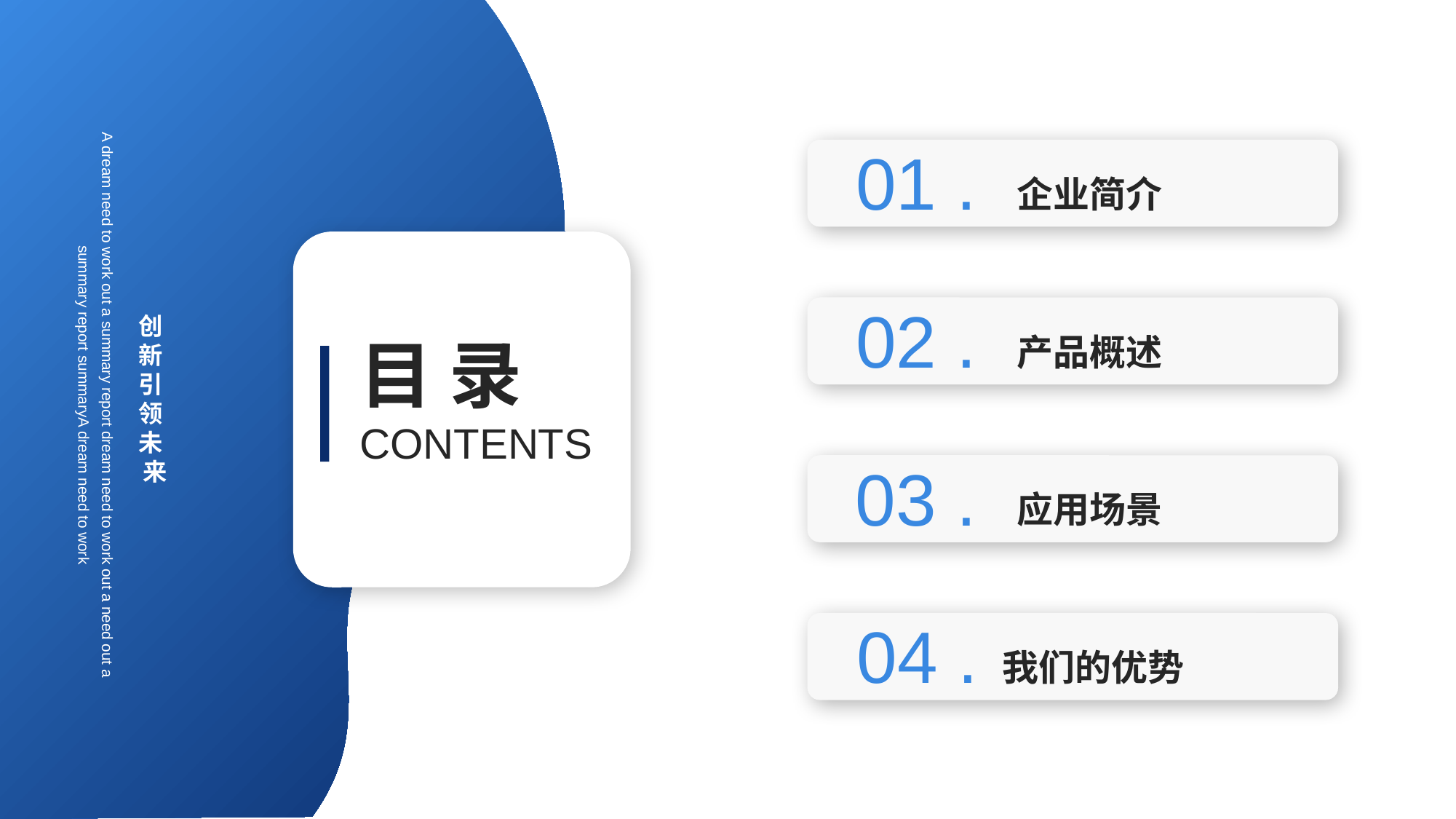

01 .

企业简介

02 .

产品概述

创新引领未来
目 录
CONTENTS

A dream need to work out a summary report dream need to work out a need out a summary report summaryA dream need to work
03 .

应用场景

04 .

我们的优势